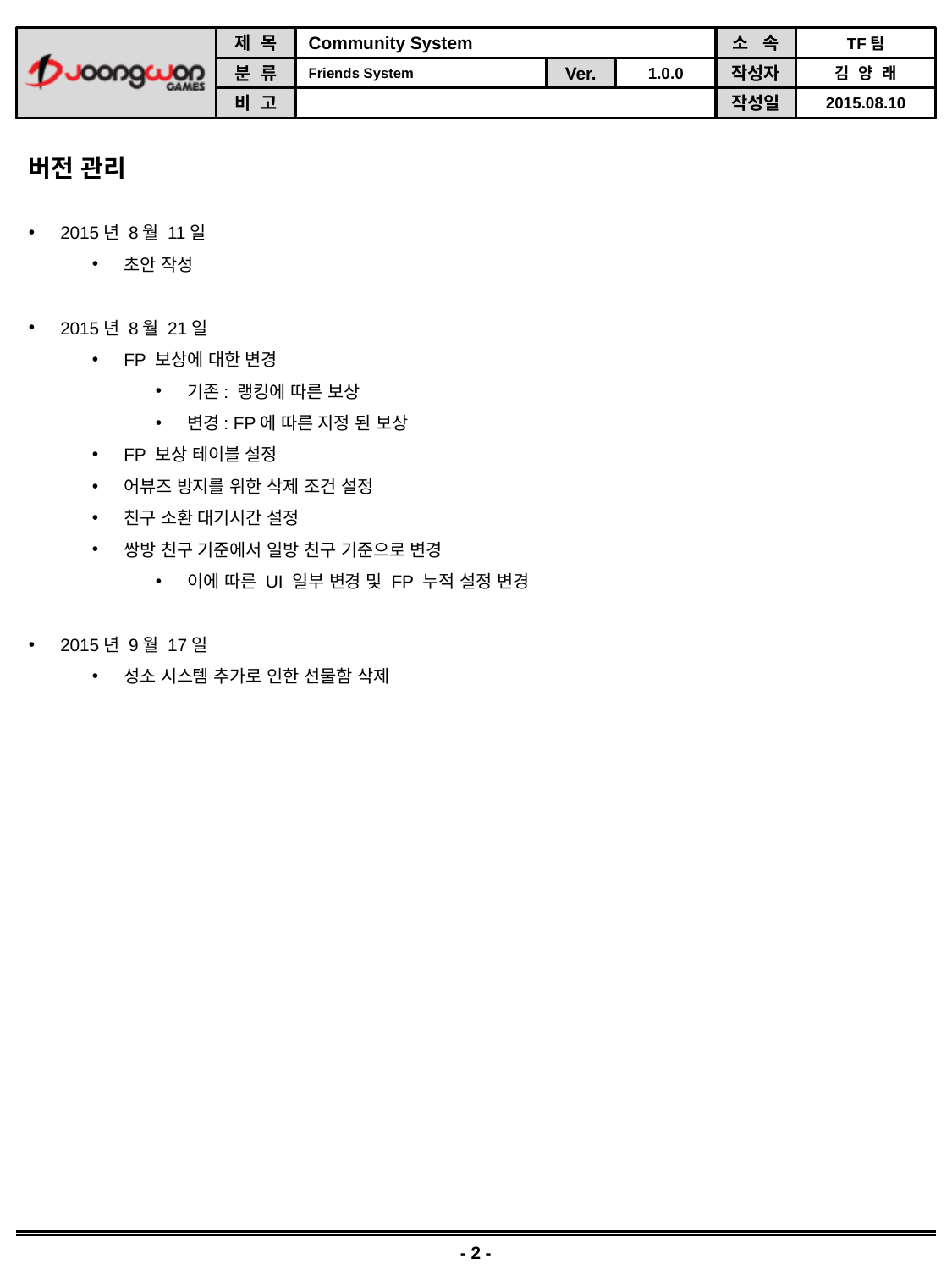

버전 관리
2015년 8월 11일
초안 작성

2015년 8월 21일
FP 보상에 대한 변경
기존: 랭킹에 따른 보상
변경: FP에 따른 지정 된 보상
FP 보상 테이블 설정
어뷰즈 방지를 위한 삭제 조건 설정
친구 소환 대기시간 설정
쌍방 친구 기준에서 일방 친구 기준으로 변경
이에 따른 UI 일부 변경 및 FP 누적 설정 변경

2015년 9월 17일
성소 시스템 추가로 인한 선물함 삭제
- 2 -